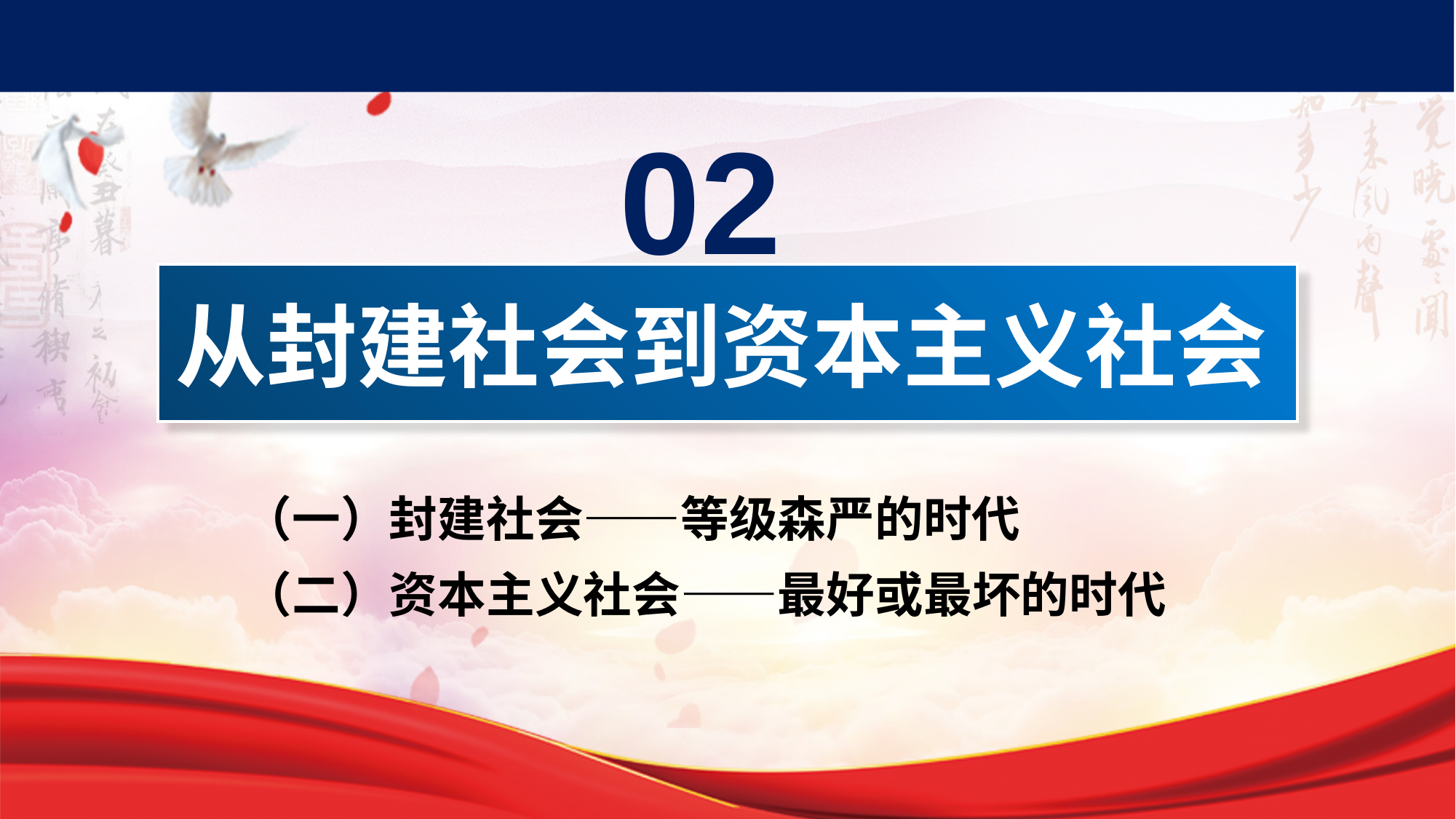

02

从封建社会到资本主义社会
（一）封建社会——等级森严的时代
（二）资本主义社会——最好或最坏的时代